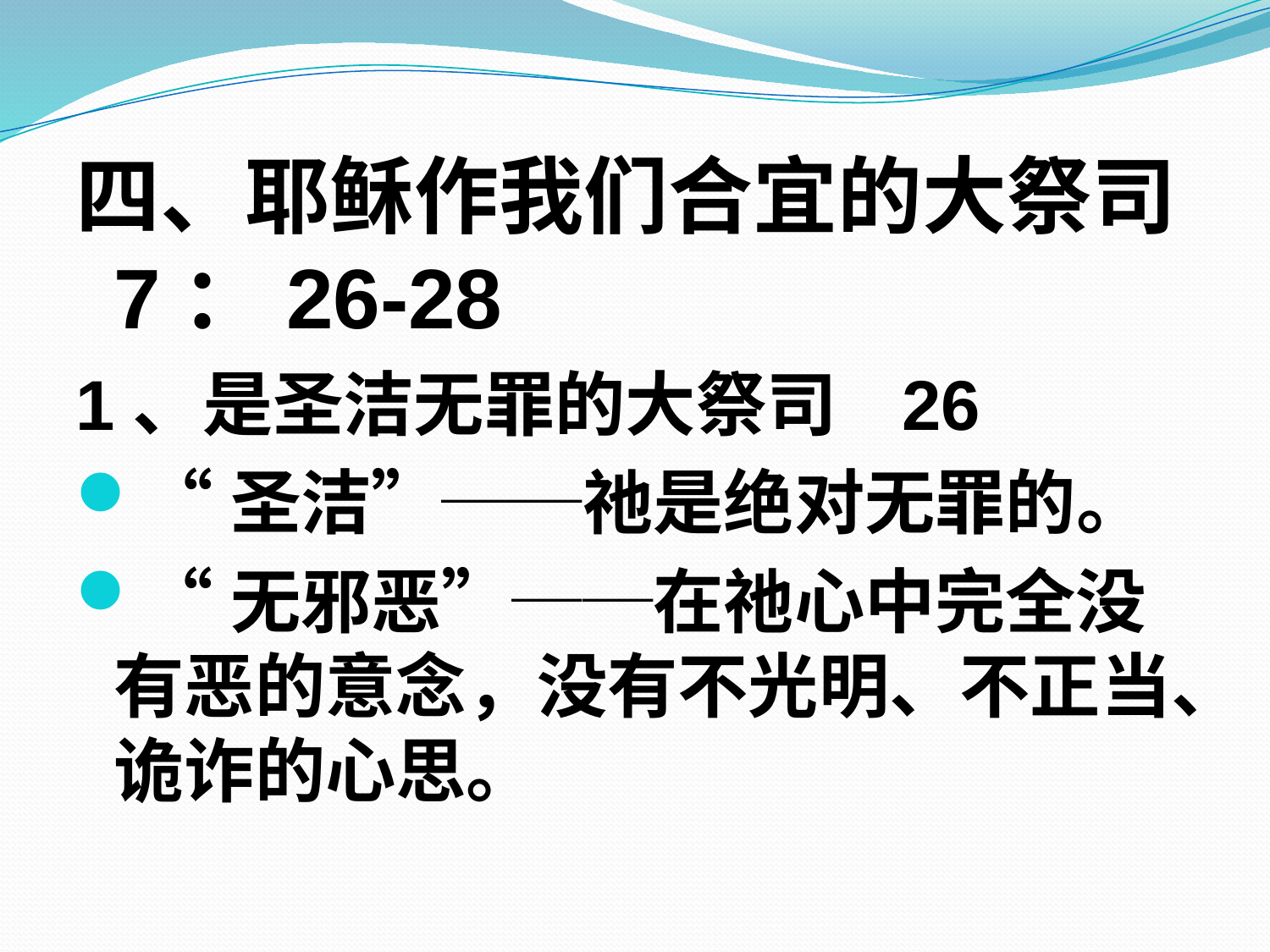

四、耶稣作我们合宜的大祭司7：26-28
1、是圣洁无罪的大祭司   26
“圣洁”──祂是绝对无罪的。
“无邪恶”──在祂心中完全没有恶的意念，没有不光明、不正当、诡诈的心思。